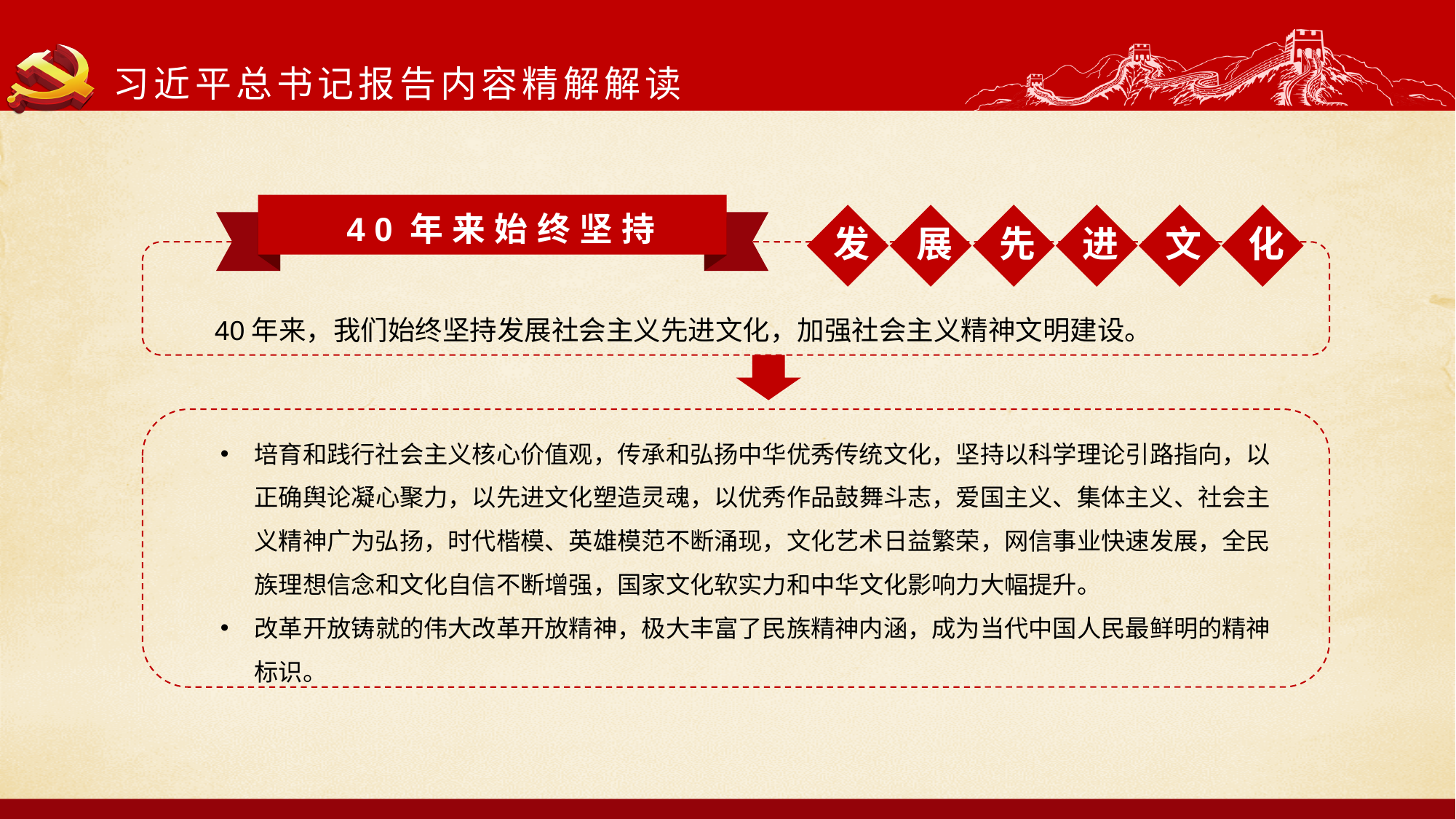

习近平总书记报告内容精解解读

40年来始终坚持

发

展

先

进

文

化

40年来，我们始终坚持发展社会主义先进文化，加强社会主义精神文明建设。

培育和践行社会主义核心价值观，传承和弘扬中华优秀传统文化，坚持以科学理论引路指向，以正确舆论凝心聚力，以先进文化塑造灵魂，以优秀作品鼓舞斗志，爱国主义、集体主义、社会主义精神广为弘扬，时代楷模、英雄模范不断涌现，文化艺术日益繁荣，网信事业快速发展，全民族理想信念和文化自信不断增强，国家文化软实力和中华文化影响力大幅提升。
改革开放铸就的伟大改革开放精神，极大丰富了民族精神内涵，成为当代中国人民最鲜明的精神标识。